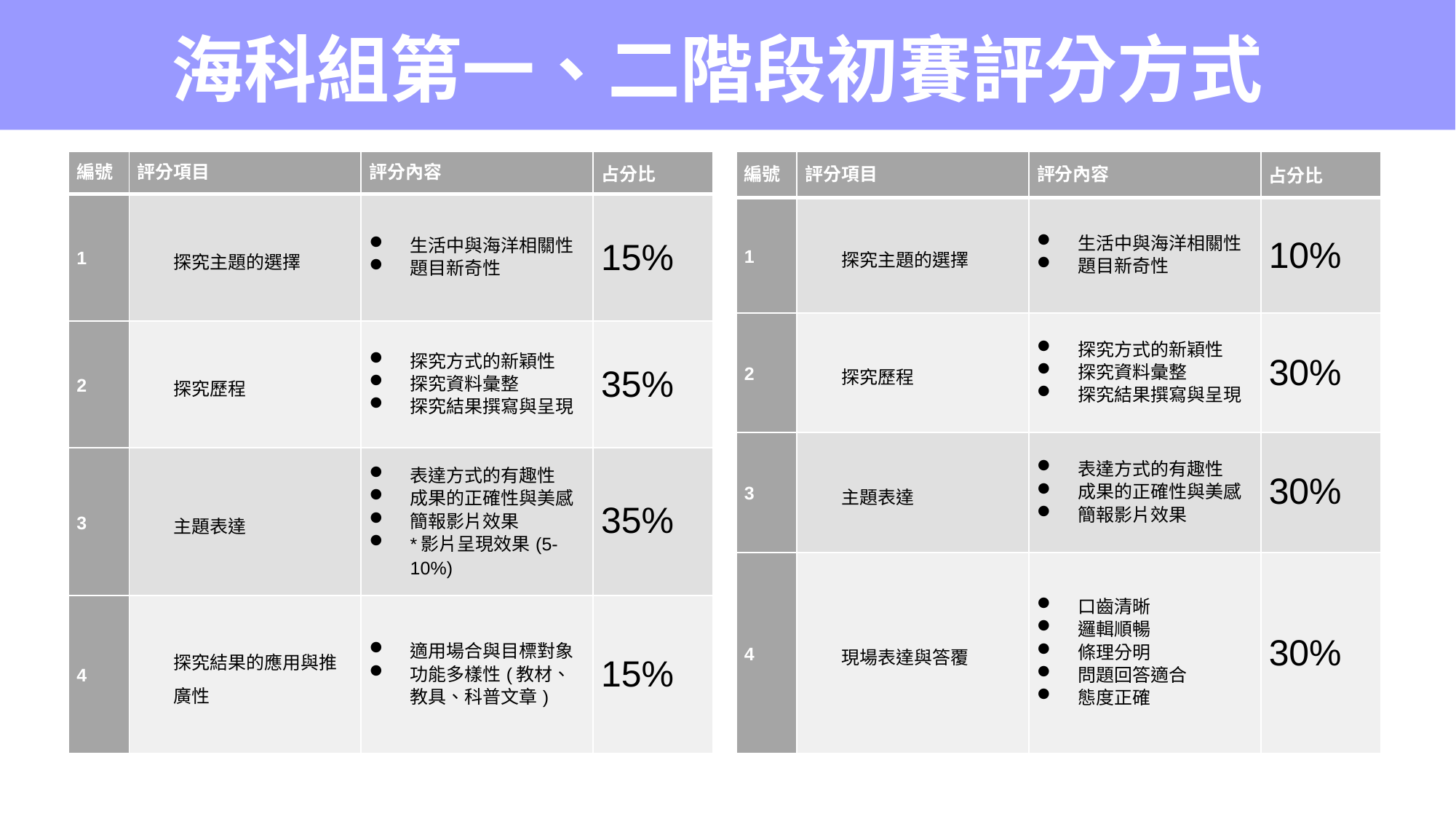

海科組第一、二階段初賽評分方式
| 編號 | 評分項目 | 評分內容 | 占分比 |
| --- | --- | --- | --- |
| 1 | 探究主題的選擇 | 生活中與海洋相關性 題目新奇性 | 15% |
| 2 | 探究歷程 | 探究方式的新穎性 探究資料彙整 探究結果撰寫與呈現 | 35% |
| 3 | 主題表達 | 表達方式的有趣性 成果的正確性與美感 簡報影片效果 \*影片呈現效果(5-10%) | 35% |
| 4 | 探究結果的應用與推廣性 | 適用場合與目標對象 功能多樣性(教材、教具、科普文章) | 15% |
| 編號 | 評分項目 | 評分內容 | 占分比 |
| --- | --- | --- | --- |
| 1 | 探究主題的選擇 | 生活中與海洋相關性 題目新奇性 | 10% |
| 2 | 探究歷程 | 探究方式的新穎性 探究資料彙整 探究結果撰寫與呈現 | 30% |
| 3 | 主題表達 | 表達方式的有趣性 成果的正確性與美感 簡報影片效果 | 30% |
| 4 | 現場表達與答覆 | 口齒清晰 邏輯順暢 條理分明 問題回答適合 態度正確 | 30% |